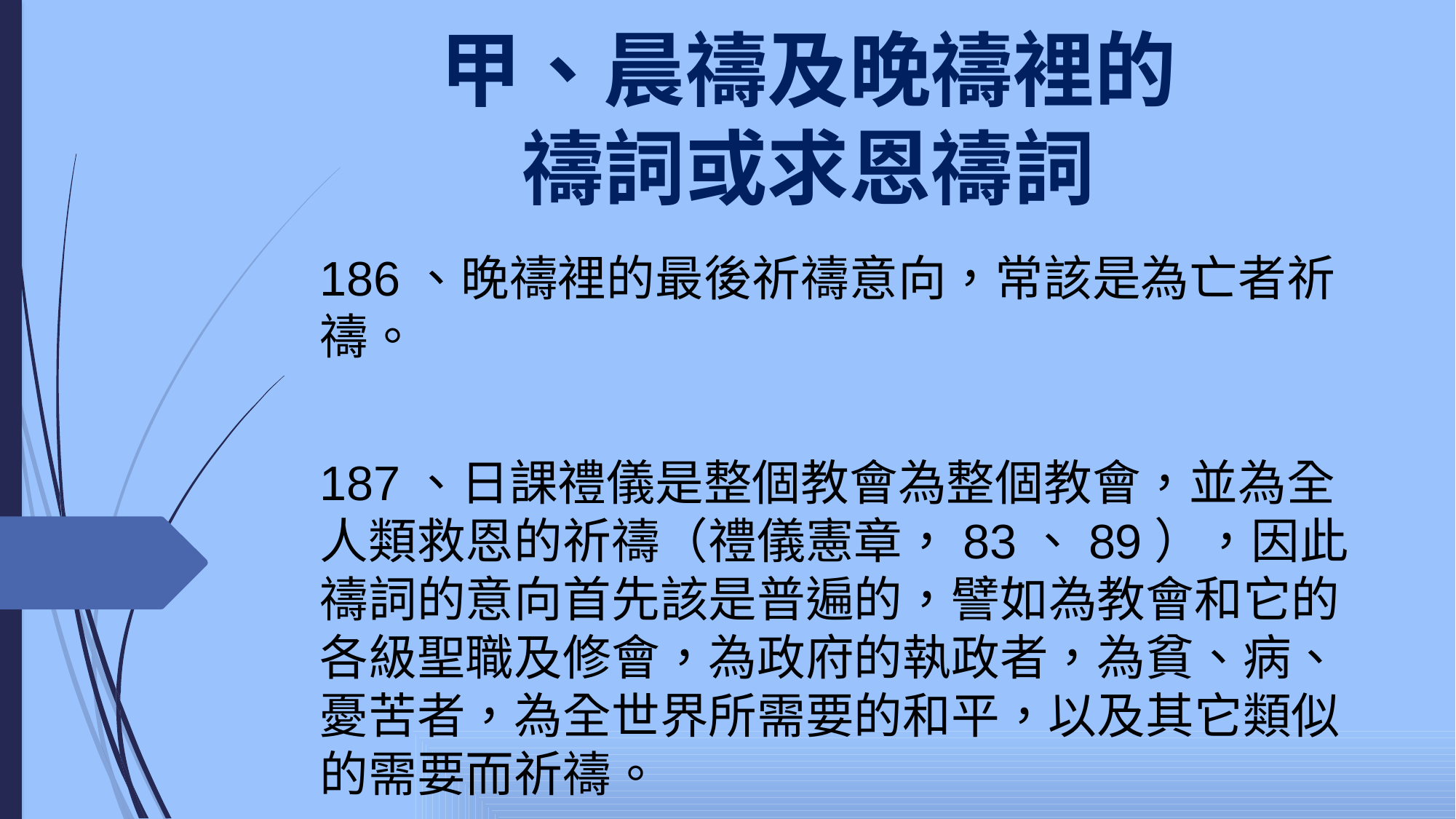

# 甲、晨禱及晚禱裡的 禱詞或求恩禱詞
186、晚禱裡的最後祈禱意向，常該是為亡者祈禱。

187、日課禮儀是整個教會為整個教會，並為全人類救恩的祈禱（禮儀憲章，83、89），因此禱詞的意向首先該是普遍的，譬如為教會和它的各級聖職及修會，為政府的執政者，為貧、病、憂苦者，為全世界所需要的和平，以及其它類似的需要而祈禱。